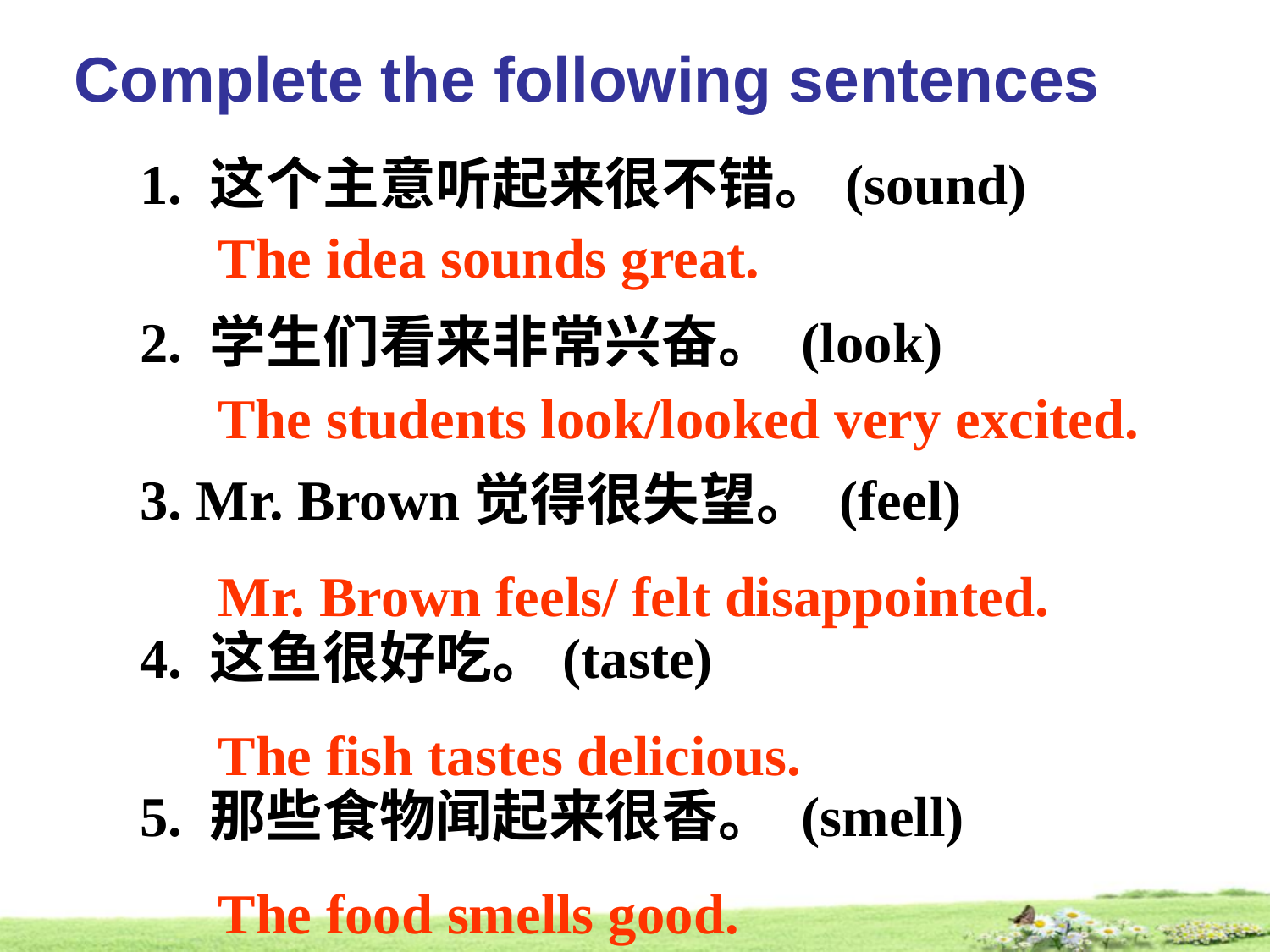

Complete the following sentences
1. 这个主意听起来很不错。(sound)

2. 学生们看来非常兴奋。 (look)

3. Mr. Brown觉得很失望。 (feel)

4. 这鱼很好吃。(taste)

5. 那些食物闻起来很香。 (smell)
The idea sounds great.
The students look/looked very excited.
Mr. Brown feels/ felt disappointed.
The fish tastes delicious.
The food smells good.